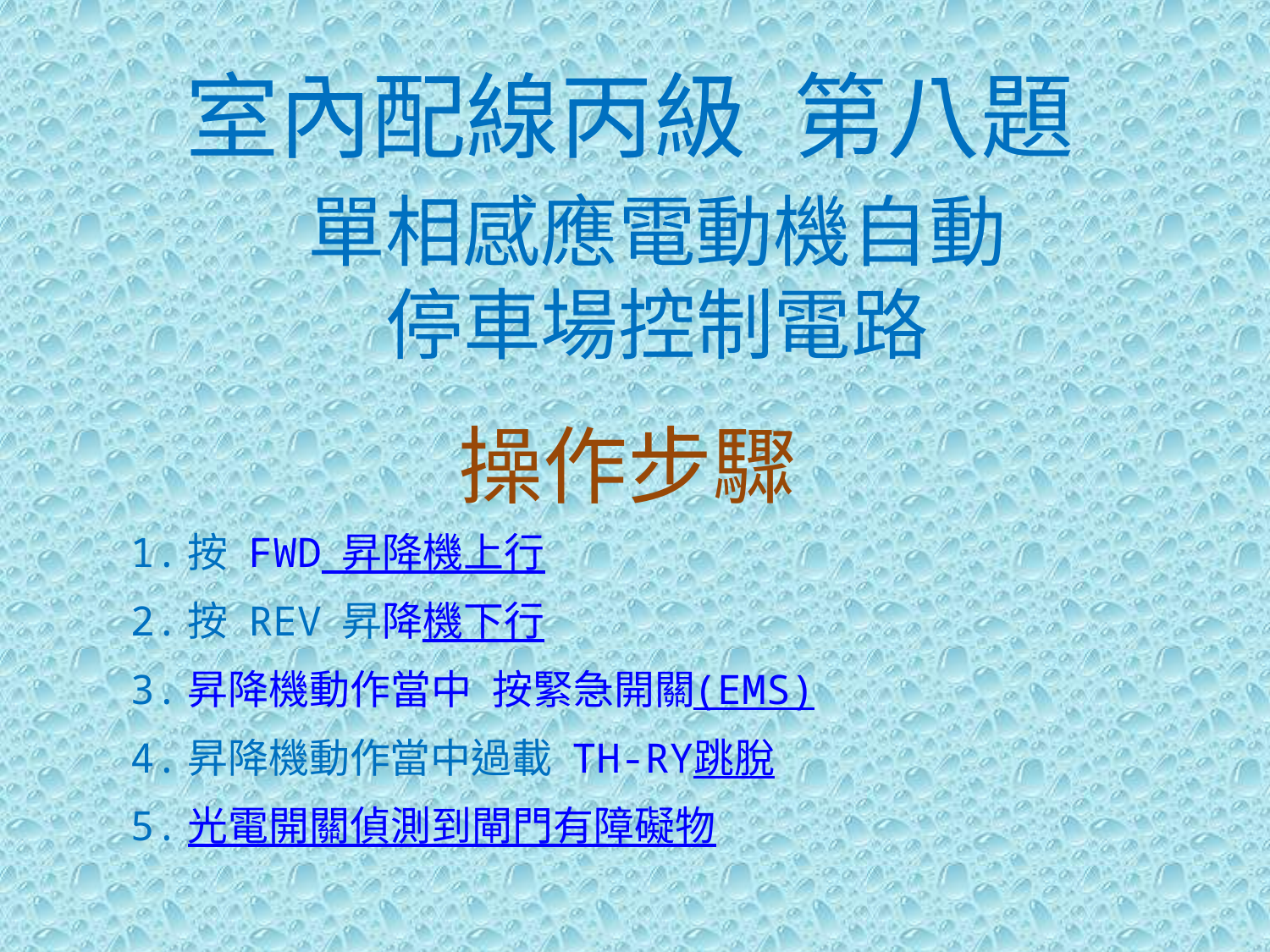

室內配線丙級 第八題
單相感應電動機自動
停車場控制電路
操作步驟
1.按 FWD 昇降機上行
2.按 REV 昇降機下行
3.昇降機動作當中 按緊急開關(EMS)
4.昇降機動作當中過載 TH-RY跳脫
5.光電開關偵測到閘門有障礙物